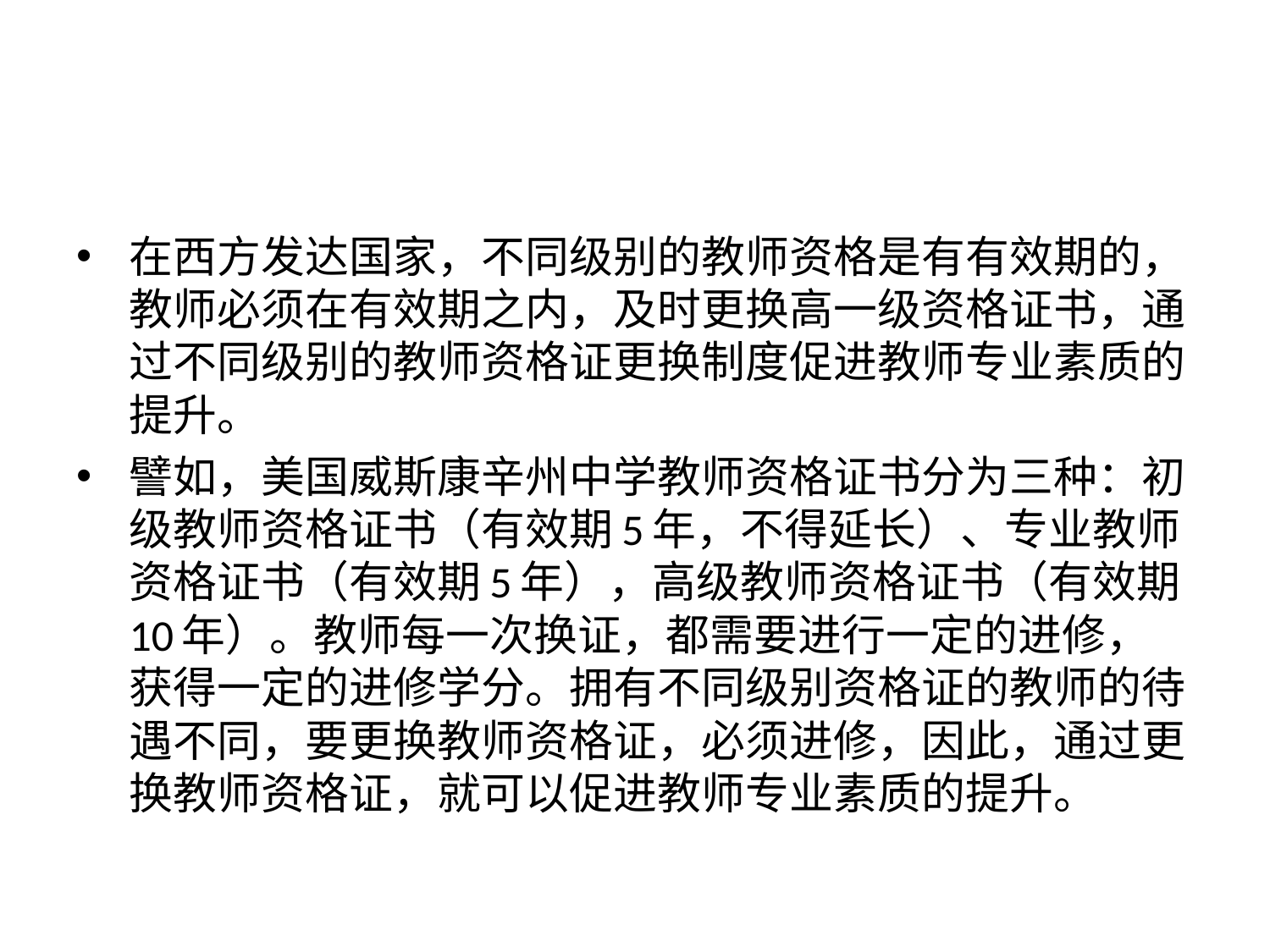

#
在西方发达国家，不同级别的教师资格是有有效期的，教师必须在有效期之内，及时更换高一级资格证书，通过不同级别的教师资格证更换制度促进教师专业素质的提升。
譬如，美国威斯康辛州中学教师资格证书分为三种：初级教师资格证书（有效期5年，不得延长）、专业教师资格证书（有效期5年），高级教师资格证书（有效期10年）。教师每一次换证，都需要进行一定的进修，获得一定的进修学分。拥有不同级别资格证的教师的待遇不同，要更换教师资格证，必须进修，因此，通过更换教师资格证，就可以促进教师专业素质的提升。